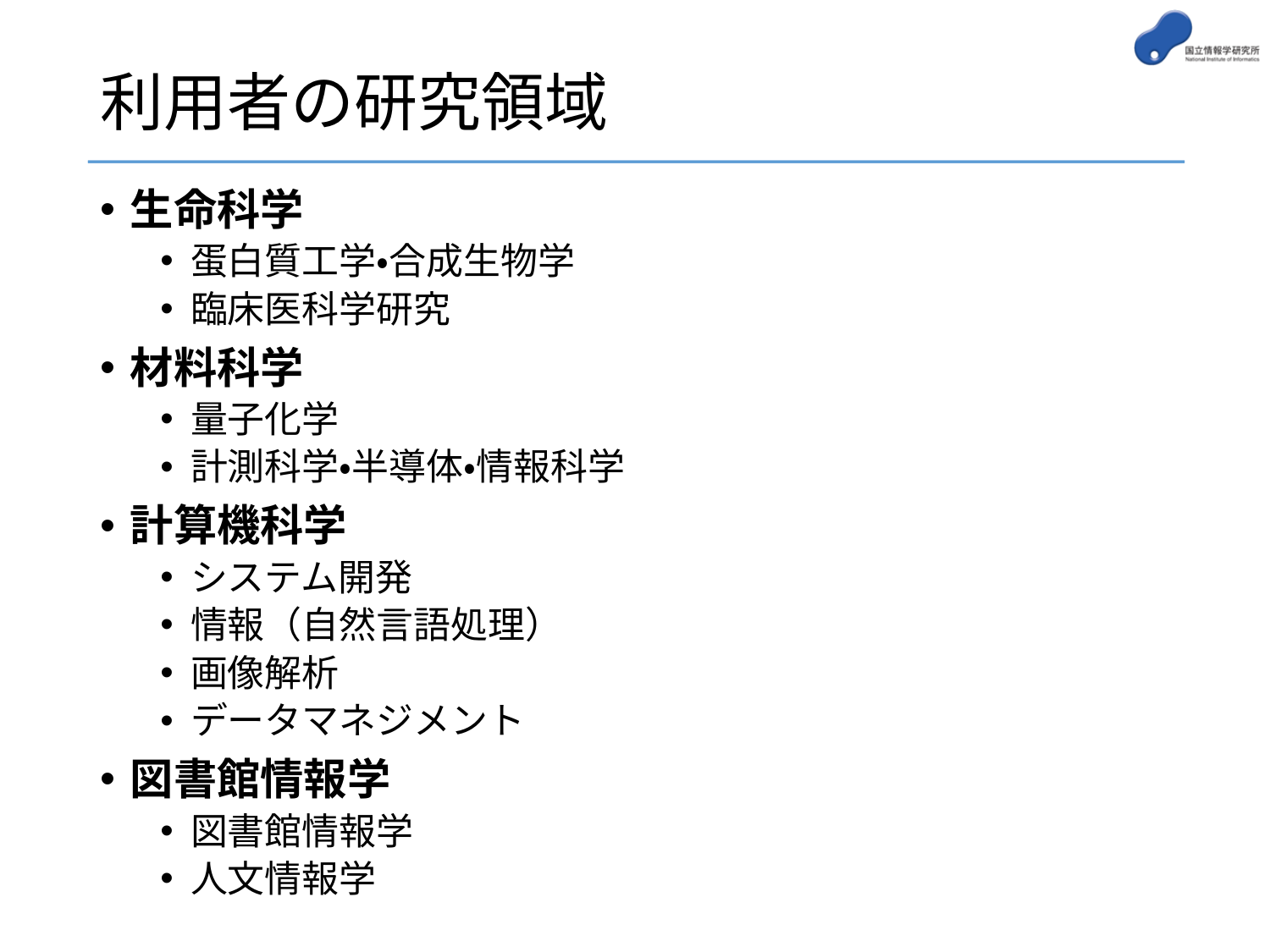

# 利用者の研究領域
生命科学
蛋白質工学・合成生物学
臨床医科学研究
材料科学
量子化学
計測科学・半導体・情報科学
計算機科学
システム開発
情報（自然言語処理）
画像解析
データマネジメント
図書館情報学
図書館情報学
人文情報学